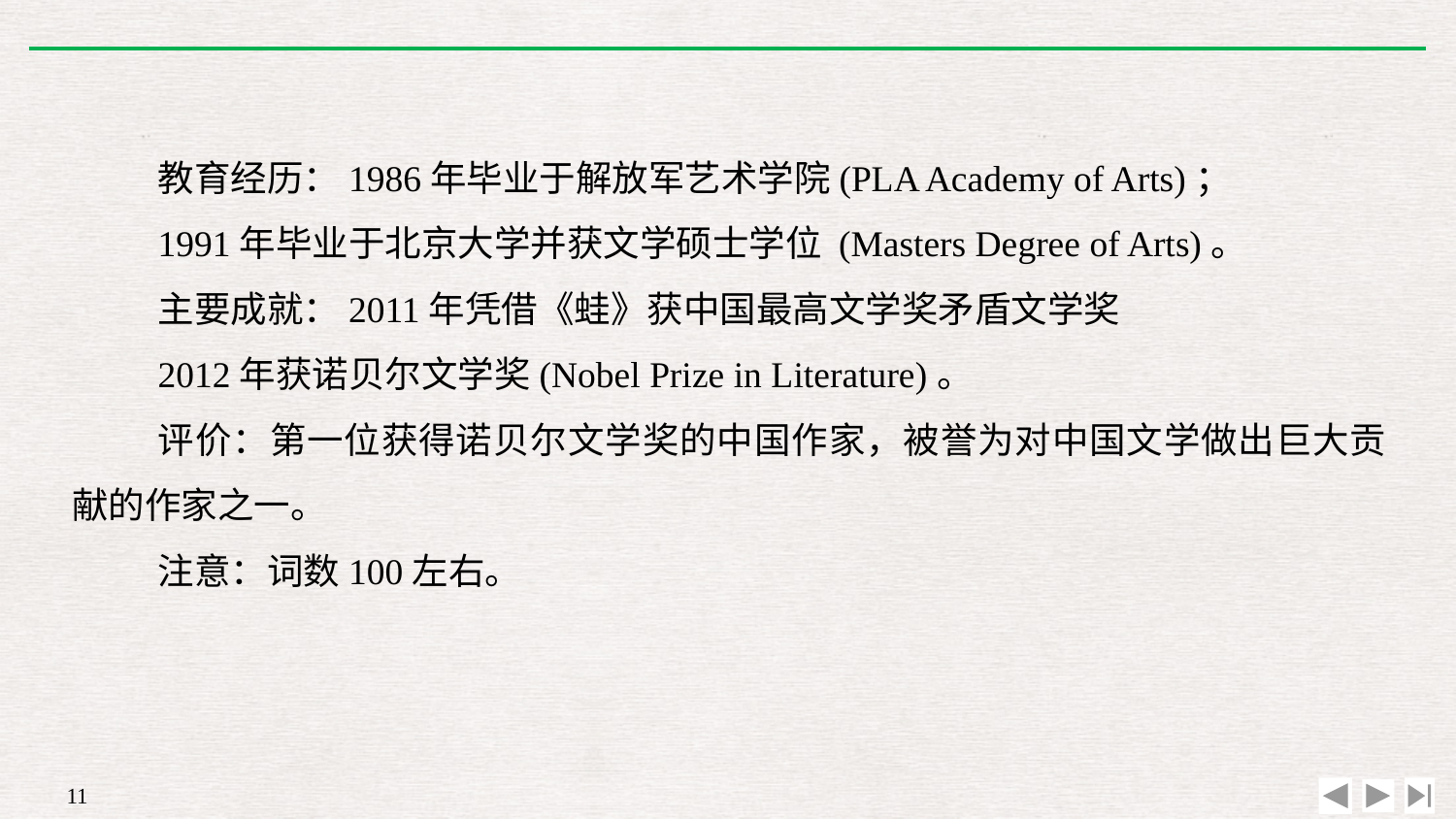

教育经历：1986年毕业于解放军艺术学院(PLA Academy of Arts)；
1991年毕业于北京大学并获文学硕士学位 (Masters Degree of Arts)。
主要成就：2011年凭借《蛙》获中国最高文学奖矛盾文学奖
2012年获诺贝尔文学奖(Nobel Prize in Literature)。
评价：第一位获得诺贝尔文学奖的中国作家，被誉为对中国文学做出巨大贡献的作家之一。
注意：词数100左右。